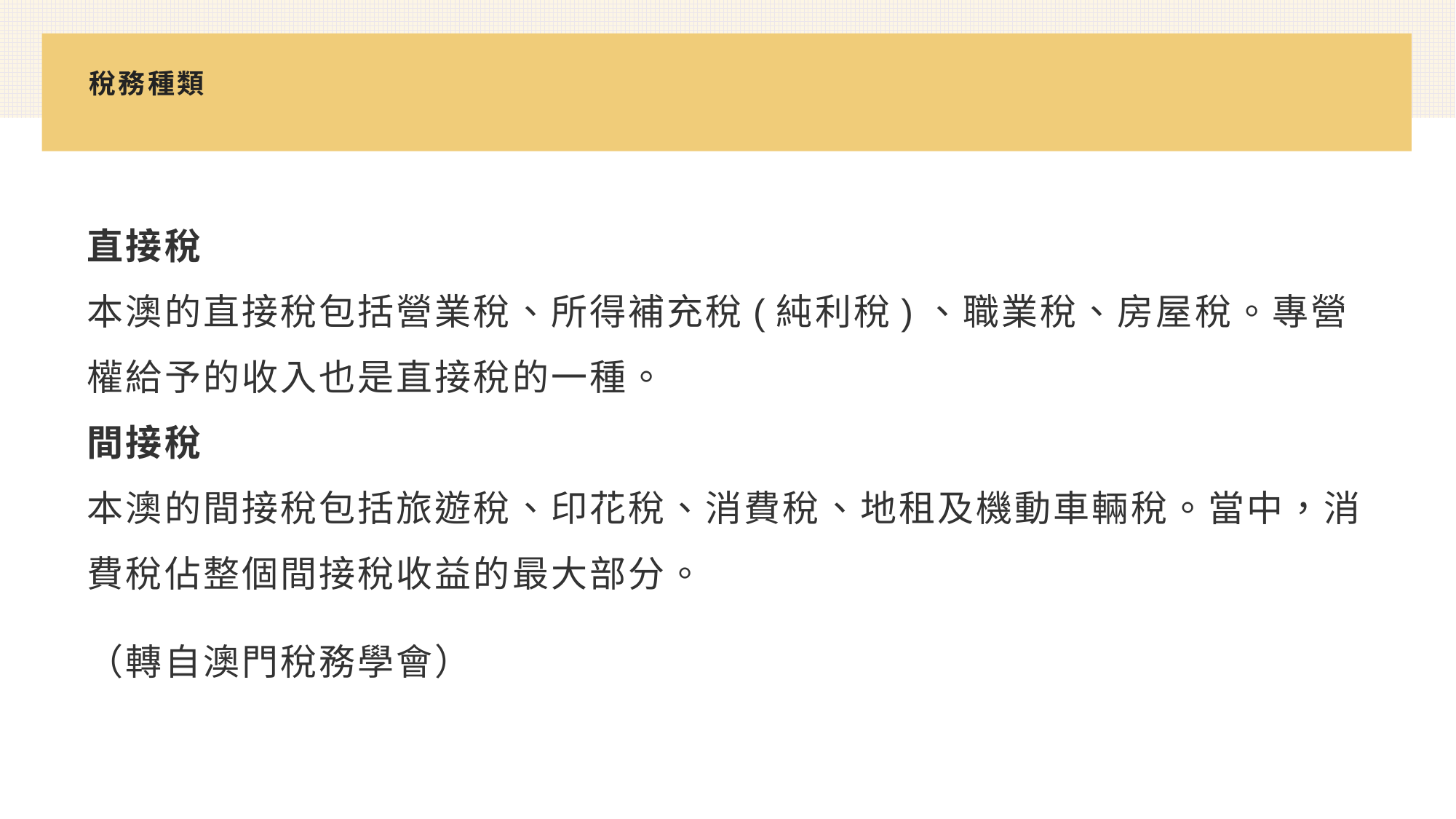

# 稅務種類
直接稅
本澳的直接稅包括營業稅、所得補充稅(純利稅)、職業稅、房屋稅。專營權給予的收入也是直接稅的一種。
間接稅
本澳的間接稅包括旅遊稅、印花稅、消費稅、地租及機動車輛稅。當中，消費稅佔整個間接稅收益的最大部分。
（轉自澳門稅務學會）